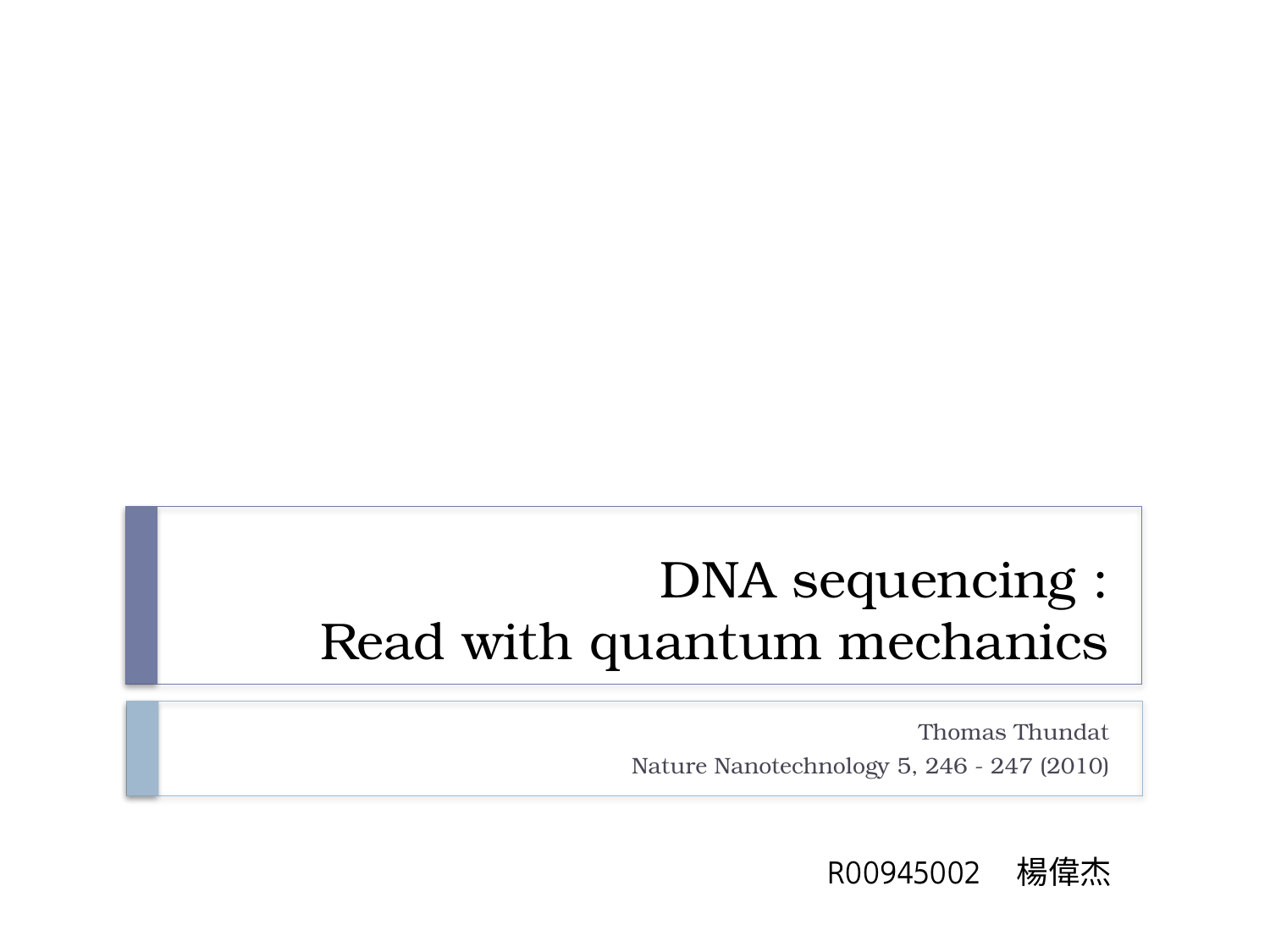

# DNA sequencing : Read with quantum mechanics
Thomas Thundat
Nature Nanotechnology 5, 246 - 247 (2010)
R00945002   楊偉杰